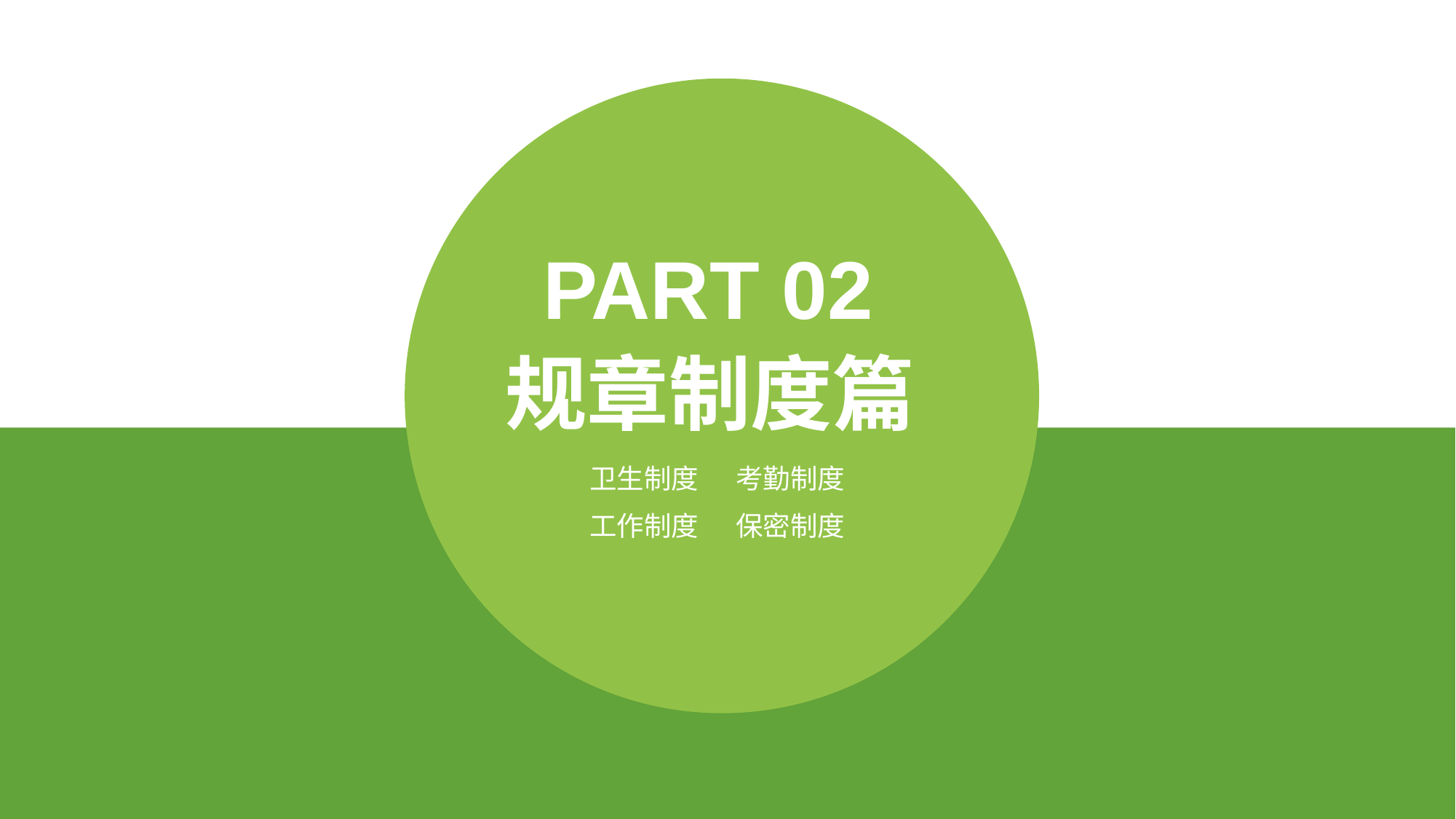

PART 02
规章制度篇

卫生制度
考勤制度
工作制度
保密制度